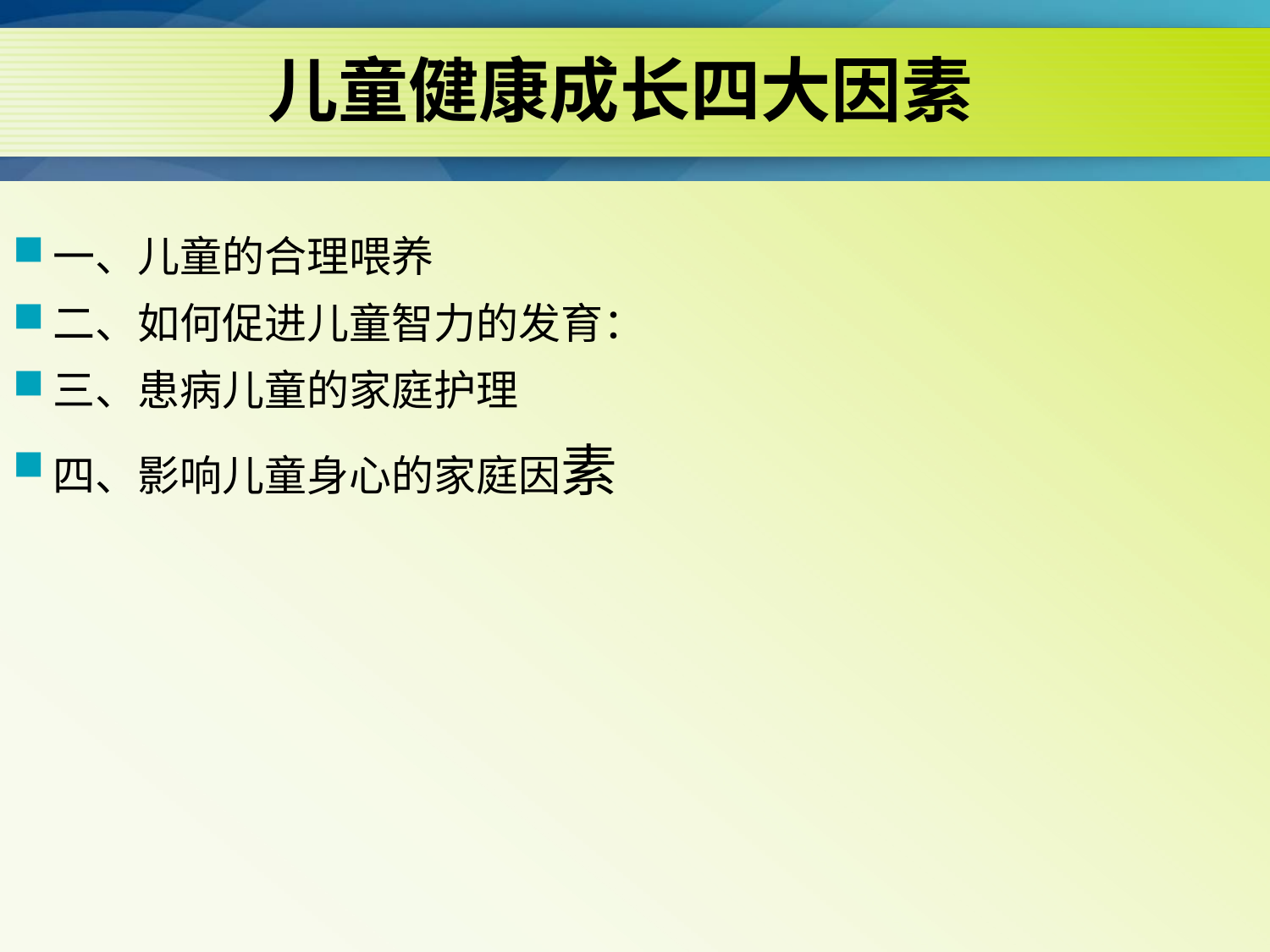

# 儿童健康成长四大因素
一、儿童的合理喂养
二、如何促进儿童智力的发育：
三、患病儿童的家庭护理
四、影响儿童身心的家庭因素
3